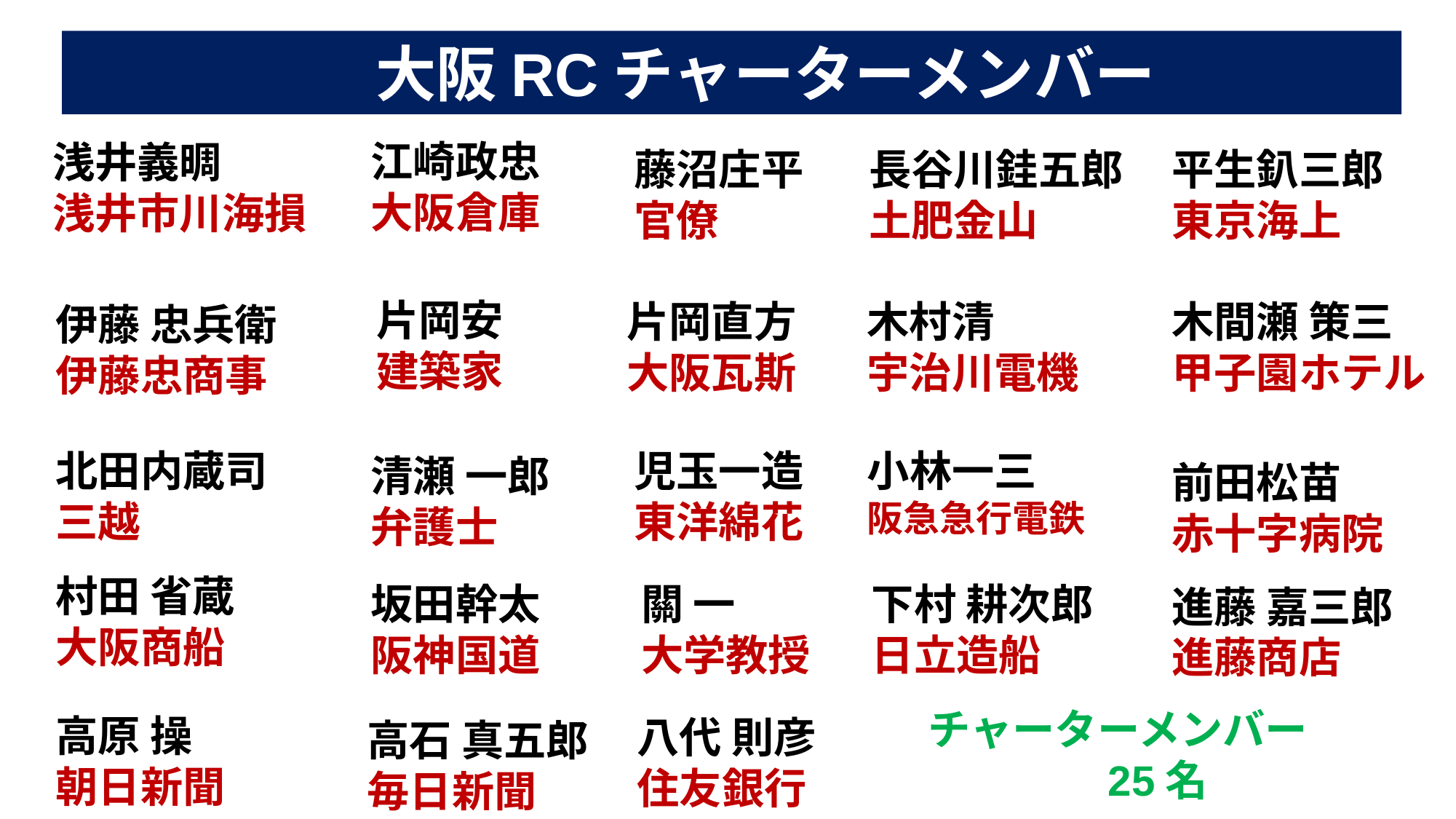

大阪RCチャーターメンバー
江崎政忠
大阪倉庫
浅井義晭
浅井市川海損
藤沼庄平
官僚
平生釟三郎
東京海上
長谷川銈五郎
土肥金山

片岡安
建築家
木間瀬 策三
甲子園ホテル
片岡直方
大阪瓦斯
木村清
宇治川電機
伊藤 忠兵衛
伊藤忠商事
北田内蔵司
三越
児玉一造
東洋綿花
小林一三
阪急急行電鉄
清瀬 一郎
弁護士
前田松苗
赤十字病院
村田 省蔵
大阪商船
坂田幹太
阪神国道
關 一
大学教授
下村 耕次郎
日立造船
進藤 嘉三郎
進藤商店
チャーターメンバー
　　　　25名
高原 操
朝日新聞
八代 則彦
住友銀行
高石 真五郎
毎日新聞